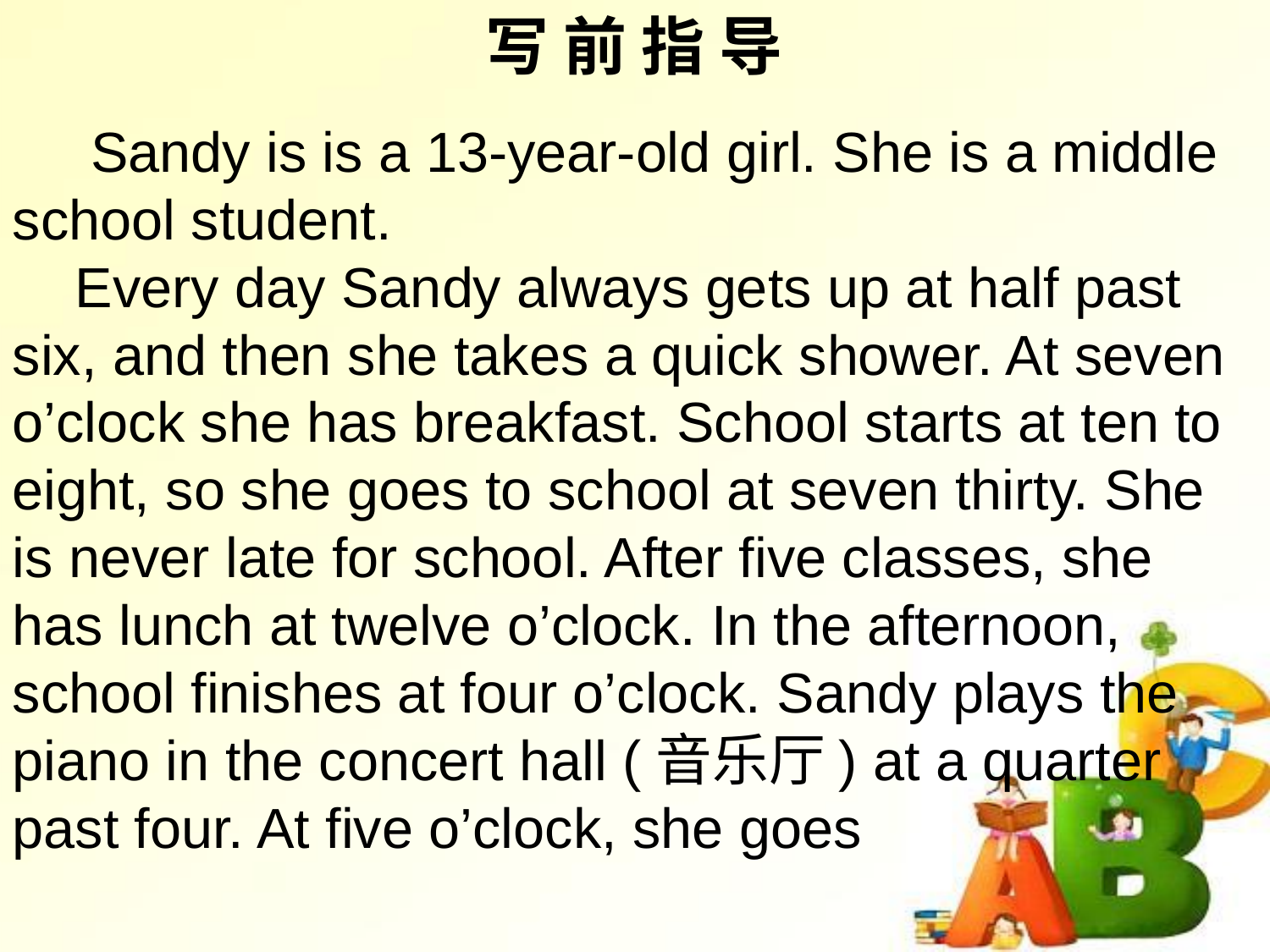

写 前 指 导
     Sandy is is a 13-year-old girl. She is a middle school student.
    Every day Sandy always gets up at half past six, and then she takes a quick shower. At seven o’clock she has breakfast. School starts at ten to eight, so she goes to school at seven thirty. She is never late for school. After five classes, she has lunch at twelve o’clock. In the afternoon, school finishes at four o’clock. Sandy plays the piano in the concert hall (音乐厅) at a quarter past four. At five o’clock, she goes